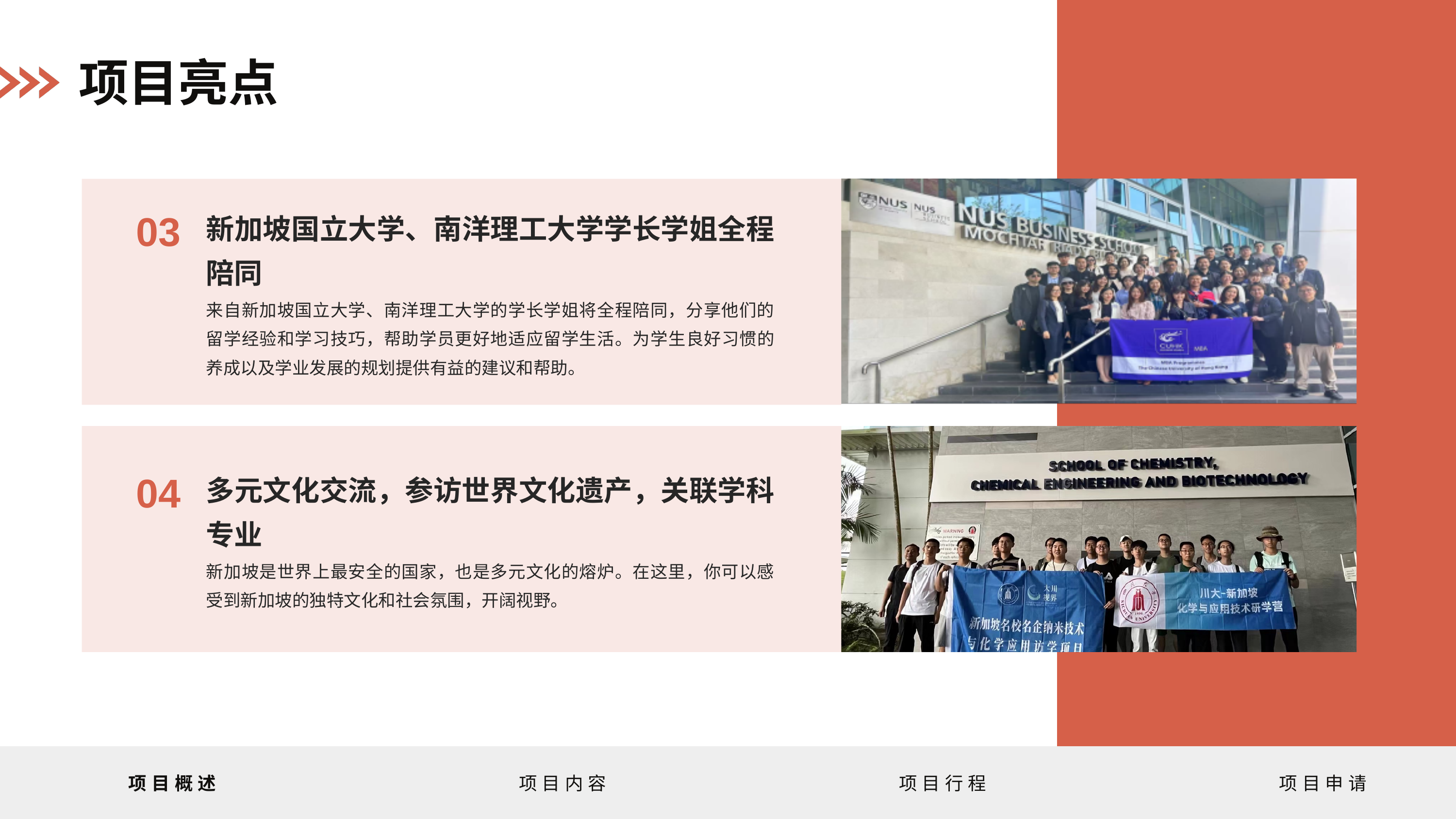

项目亮点

新加坡国立大学、南洋理工大学学长学姐全程陪同
03
来自新加坡国立大学、南洋理工大学的学长学姐将全程陪同，分享他们的留学经验和学习技巧，帮助学员更好地适应留学生活。为学生良好习惯的养成以及学业发展的规划提供有益的建议和帮助。

多元文化交流，参访世界文化遗产，关联学科专业
04
新加坡是世界上最安全的国家，也是多元文化的熔炉。在这里，你可以感受到新加坡的独特文化和社会氛围，开阔视野。

项目概述
项目内容
项目行程
项目申请